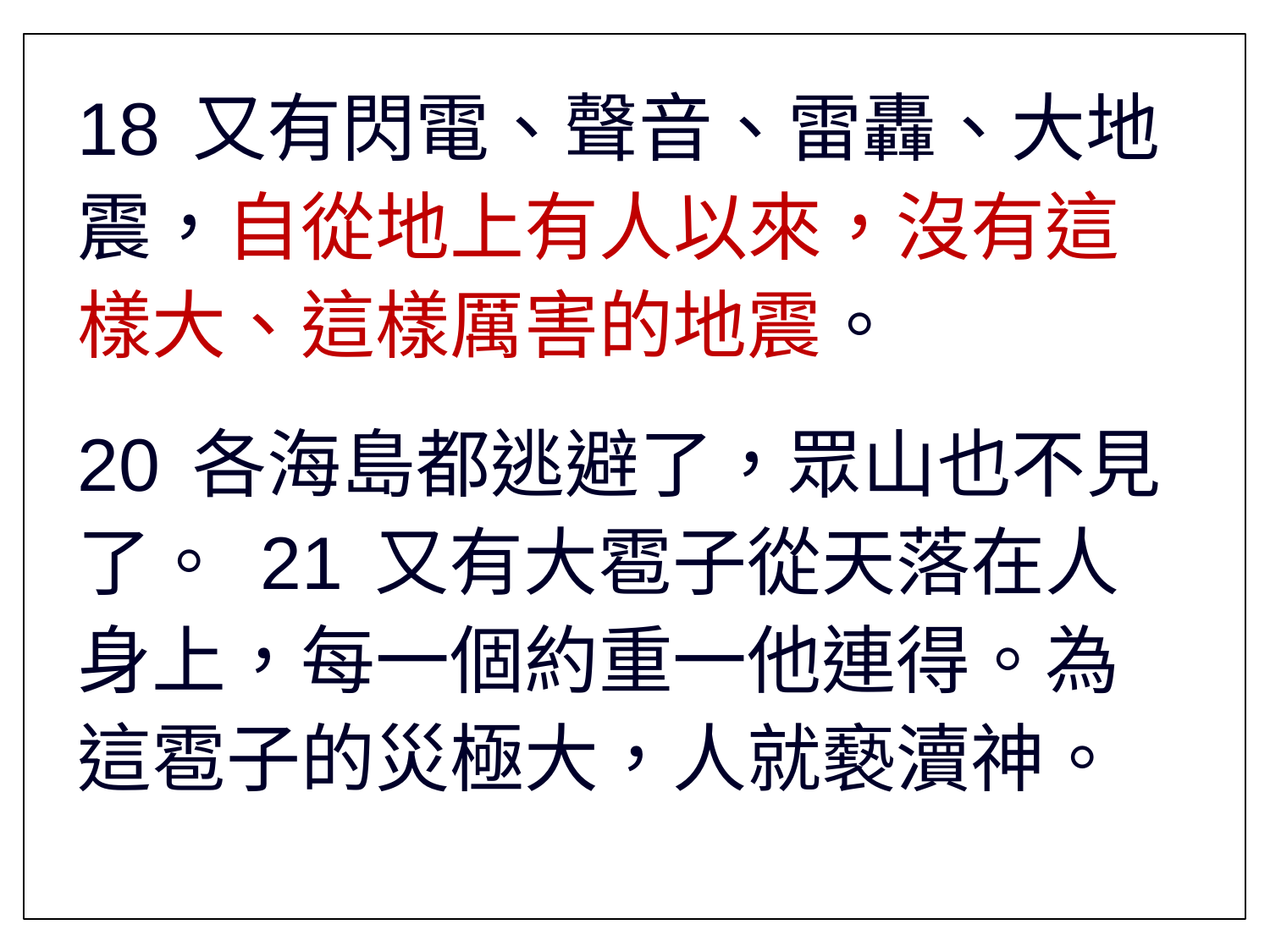

18 又有閃電、聲音、雷轟、大地震，自從地上有人以來，沒有這樣大、這樣厲害的地震。
20 各海島都逃避了，眾山也不見了。 21 又有大雹子從天落在人身上，每一個約重一他連得。為這雹子的災極大，人就褻瀆神。